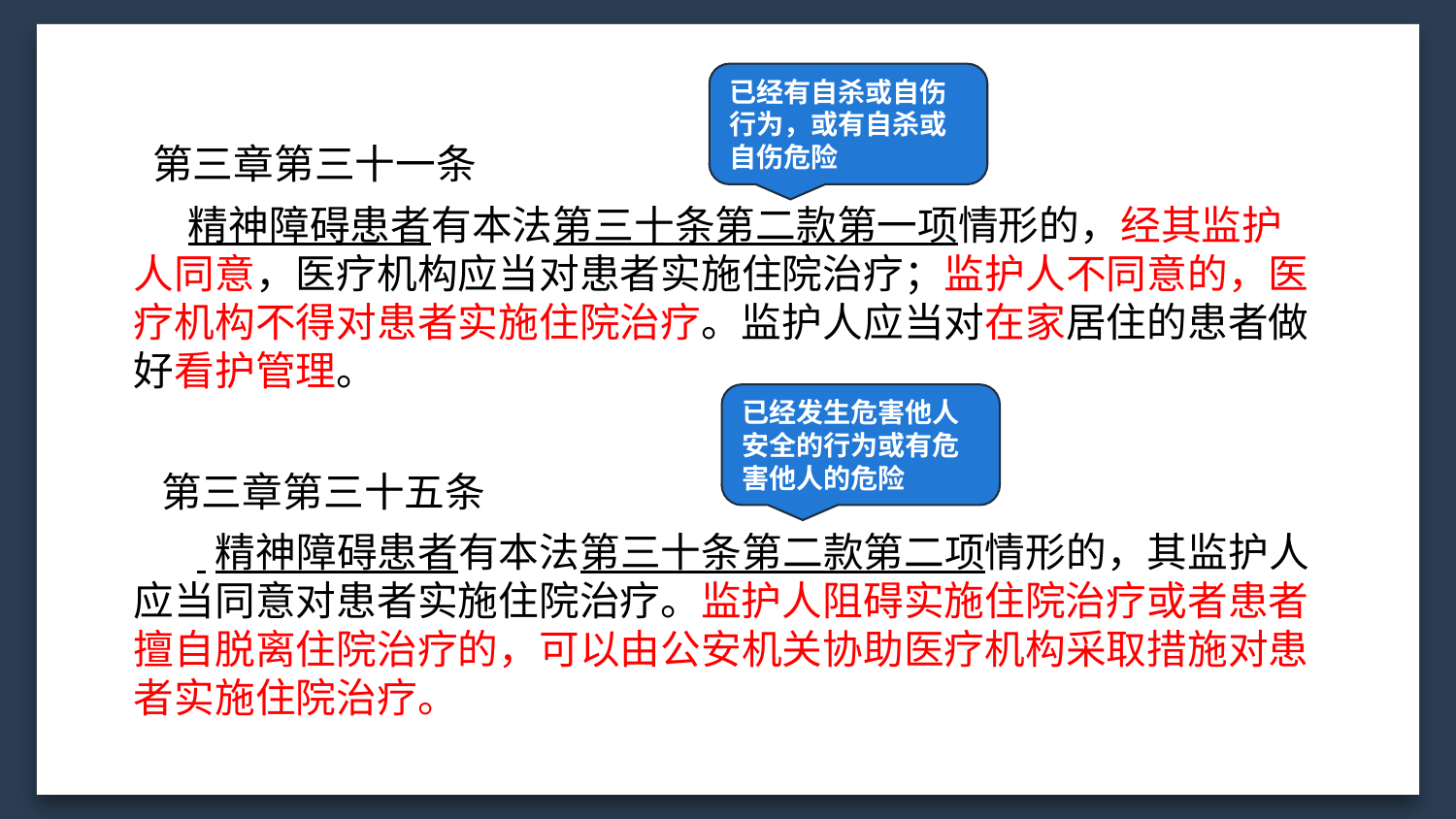

已经有自杀或自伤行为，或有自杀或自伤危险
 第三章第三十一条
     精神障碍患者有本法第三十条第二款第一项情形的，经其监护人同意，医疗机构应当对患者实施住院治疗；监护人不同意的，医疗机构不得对患者实施住院治疗。监护人应当对在家居住的患者做好看护管理。

  第三章第三十五条
        精神障碍患者有本法第三十条第二款第二项情形的，其监护人应当同意对患者实施住院治疗。监护人阻碍实施住院治疗或者患者擅自脱离住院治疗的，可以由公安机关协助医疗机构采取措施对患者实施住院治疗。

已经发生危害他人安全的行为或有危害他人的危险